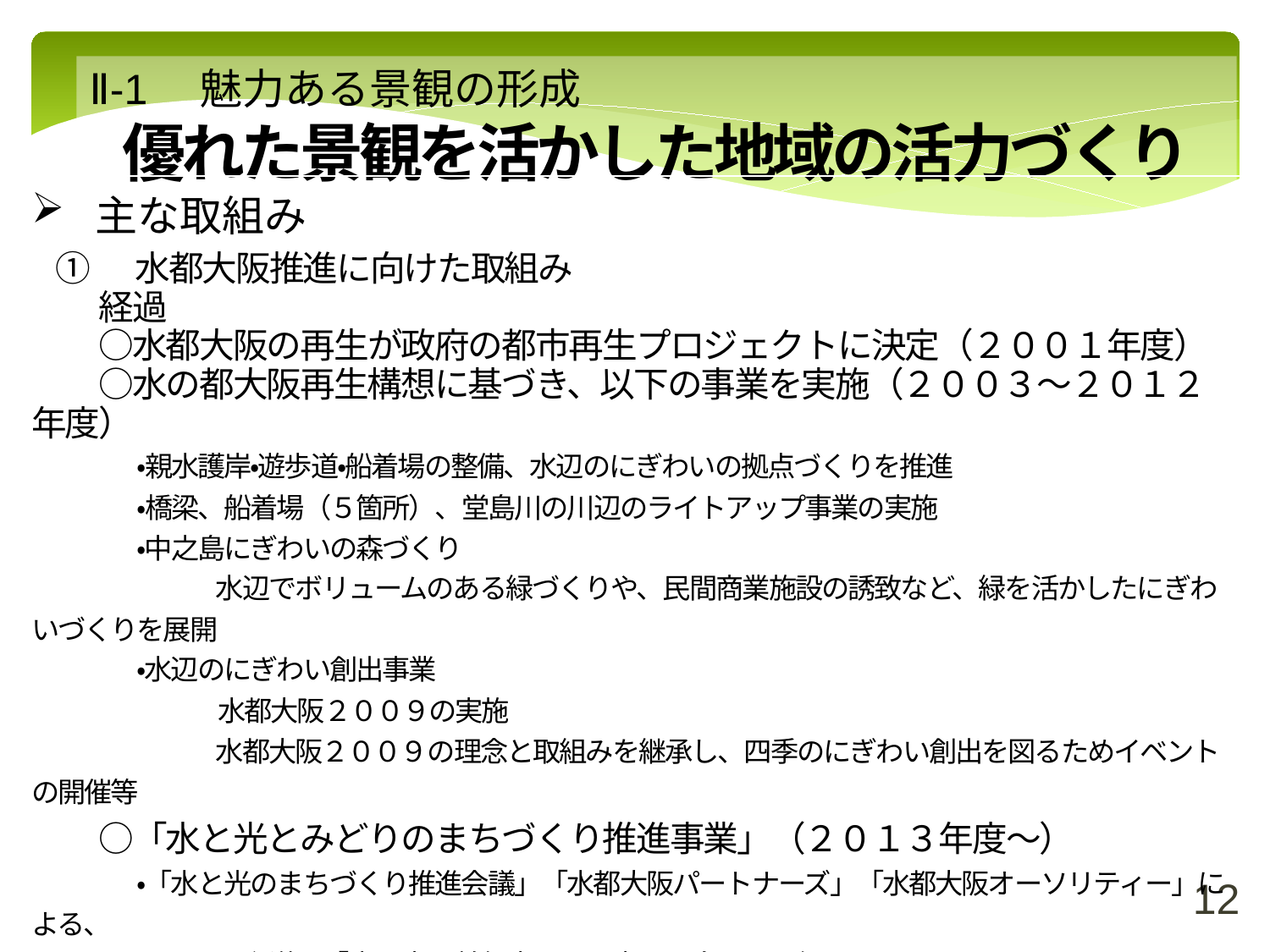

Ⅱ-1　魅力ある景観の形成
優れた景観を活かした地域の活力づくり

| 主な取組み ①　水都大阪推進に向けた取組み 　　経過 　　○水都大阪の再生が政府の都市再生プロジェクトに決定（２００１年度） 　　○水の都大阪再生構想に基づき、以下の事業を実施（２００３～２０１２年度） 　　　　・親水護岸・遊歩道・船着場の整備、水辺のにぎわいの拠点づくりを推進 　　　　・橋梁、船着場（５箇所）、堂島川の川辺のライトアップ事業の実施 　　　　・中之島にぎわいの森づくり 　　　　　　　水辺でボリュームのある緑づくりや、民間商業施設の誘致など、緑を活かしたにぎわいづくりを展開 　　　　・水辺のにぎわい創出事業 　　　　　　　水都大阪２００９の実施 　　　　　　　水都大阪２００９の理念と取組みを継承し、四季のにぎわい創出を図るためイベントの開催等 　　○「水と光とみどりのまちづくり推進事業」（２０１３年度～） 　　　　・「水と光のまちづくり推進会議」「水都大阪パートナーズ」「水都大阪オーソリティー」による、 　　　　　　民間主導の「水と光の首都大阪」の実現に向けた取組みを展開 　　　　　　水と光のシンボル空間の創出、水都大阪フェスの開催等 ②　農業・農空間をまもり育てる「オアシス構想」の推進 　　　　府民参加による草刈・清掃等、生物観察会、植栽活動等を推進し、地域力向上を図る 　　　　　　オアシス整備地区　：　３６地区 |
| --- |
|  |
12